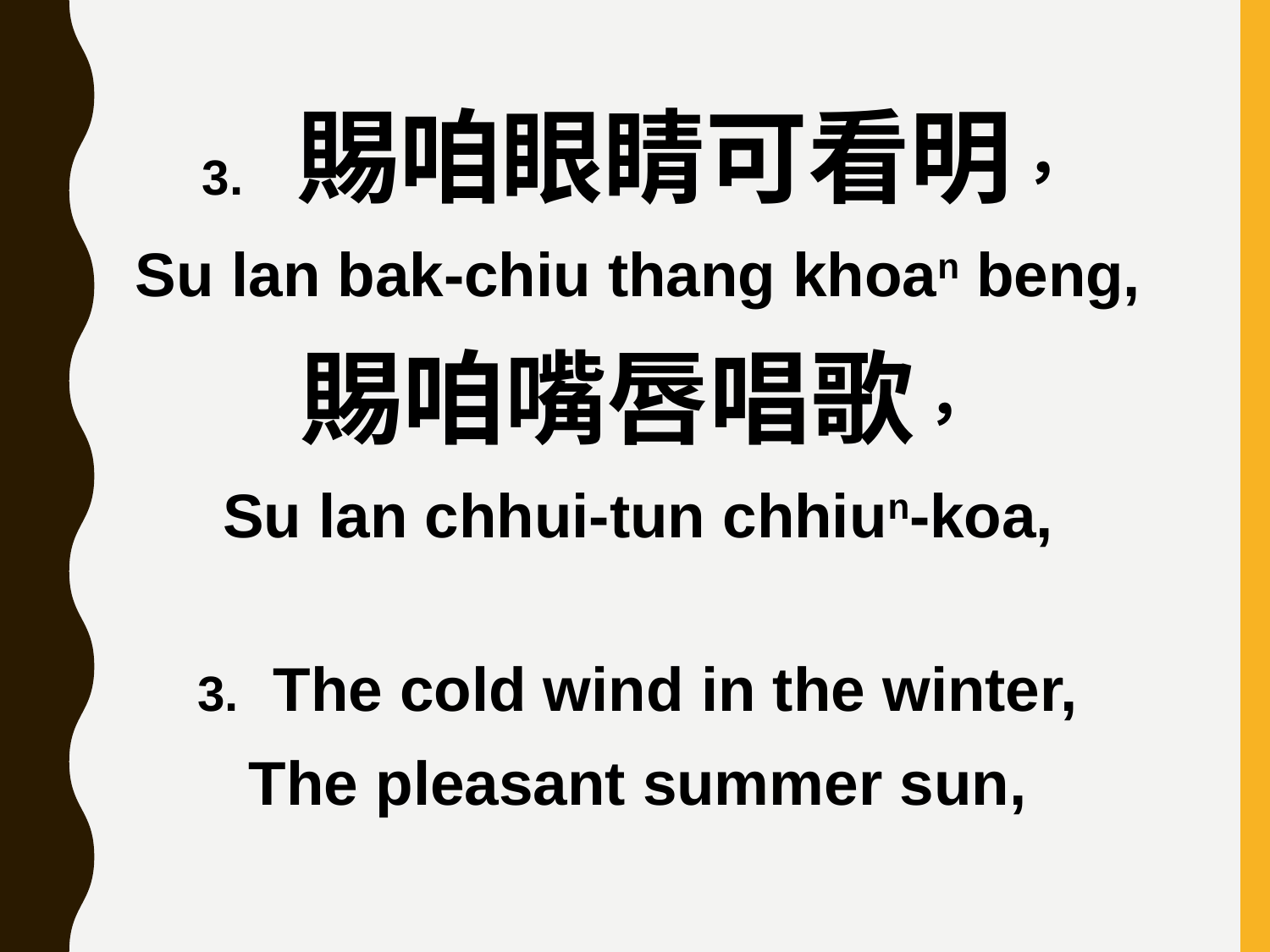

3.   賜咱眼睛可看明，
Su lan bak-chiu thang khoan beng,
賜咱嘴唇唱歌，
Su lan chhui-tun chhiun-koa,

3.  The cold wind in the winter,
The pleasant summer sun,